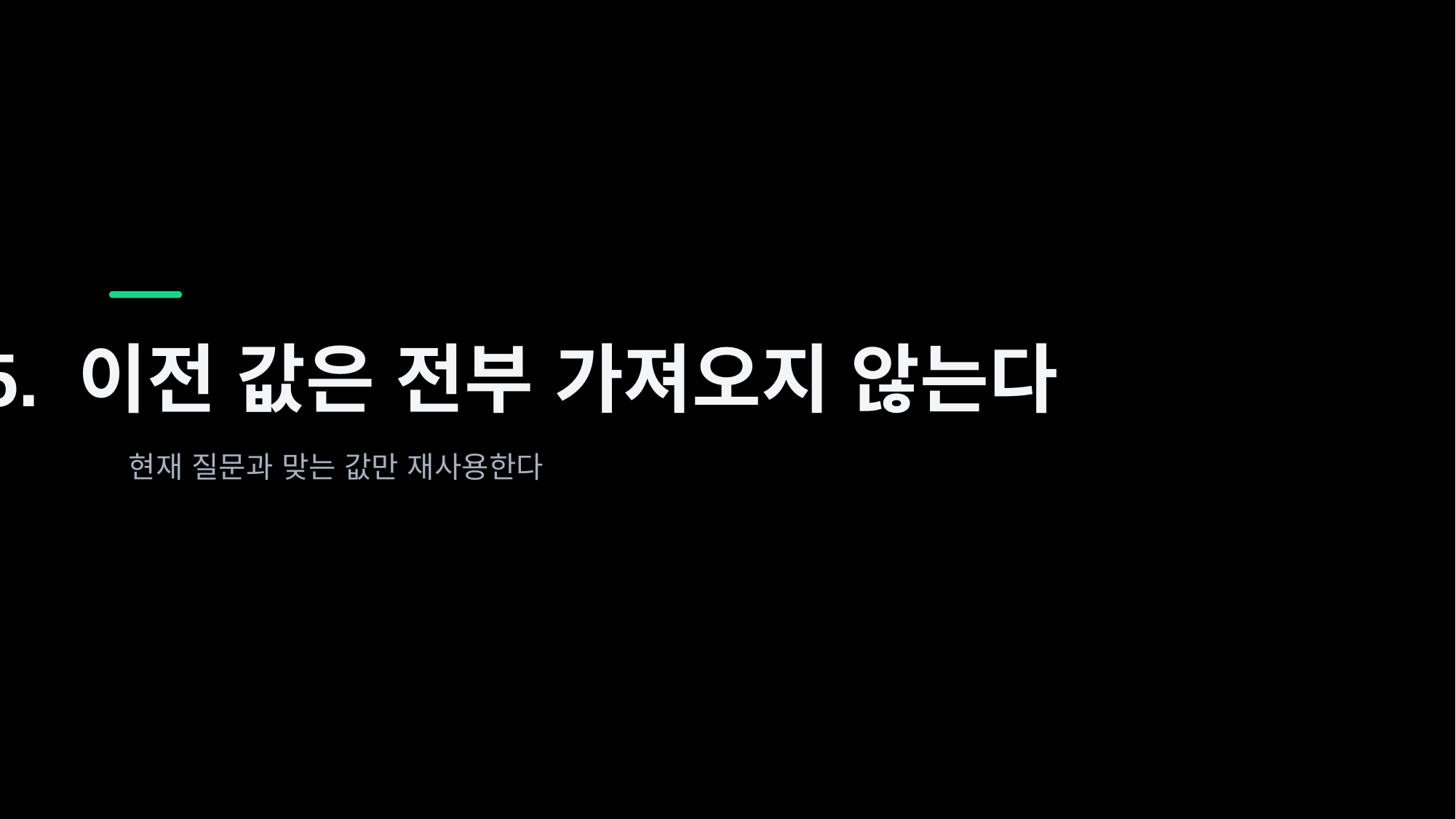

5. 이전 값은 전부 가져오지 않는다
현재 질문과 맞는 값만 재사용한다